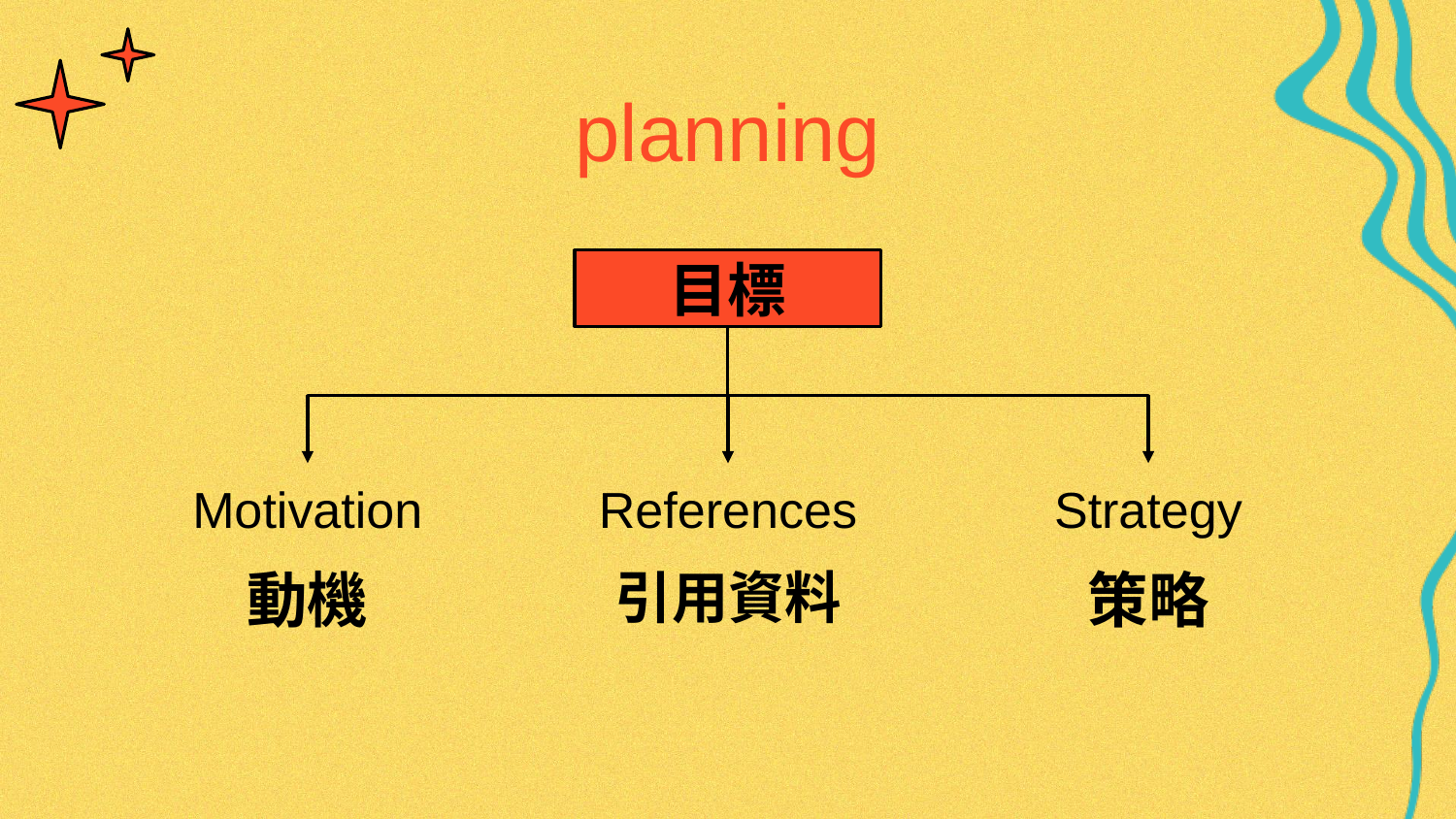

# planning
目標
Motivation
References
Strategy
引用資料
動機
策略